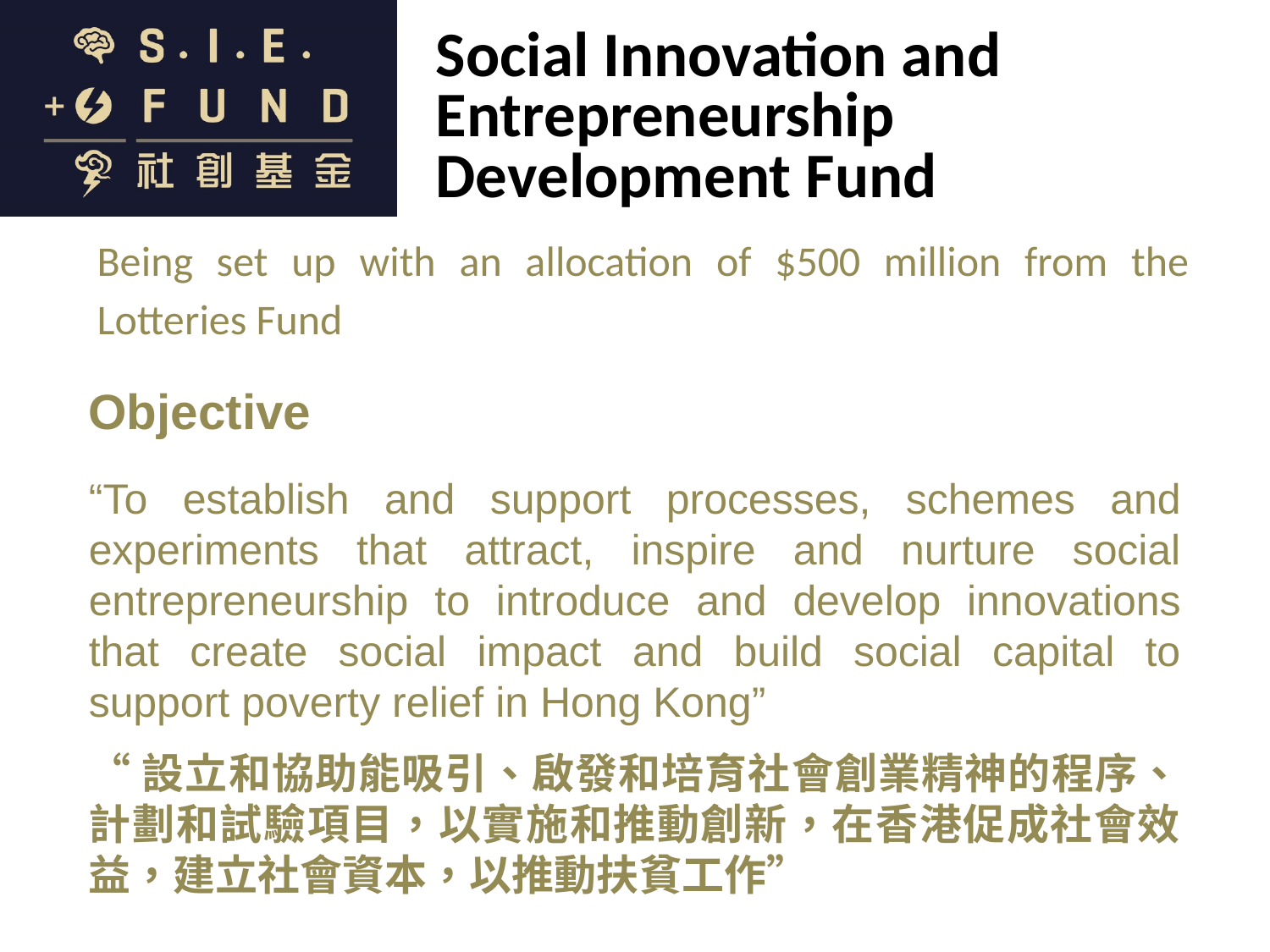

Social Innovation and Entrepreneurship Development Fund
Being set up with an allocation of $500 million from the Lotteries Fund
Objective
“To establish and support processes, schemes and experiments that attract, inspire and nurture social entrepreneurship to introduce and develop innovations that create social impact and build social capital to support poverty relief in Hong Kong”
“設立和協助能吸引、啟發和培育社會創業精神的程序、計劃和試驗項目，以實施和推動創新，在香港促成社會效益，建立社會資本，以推動扶貧工作”